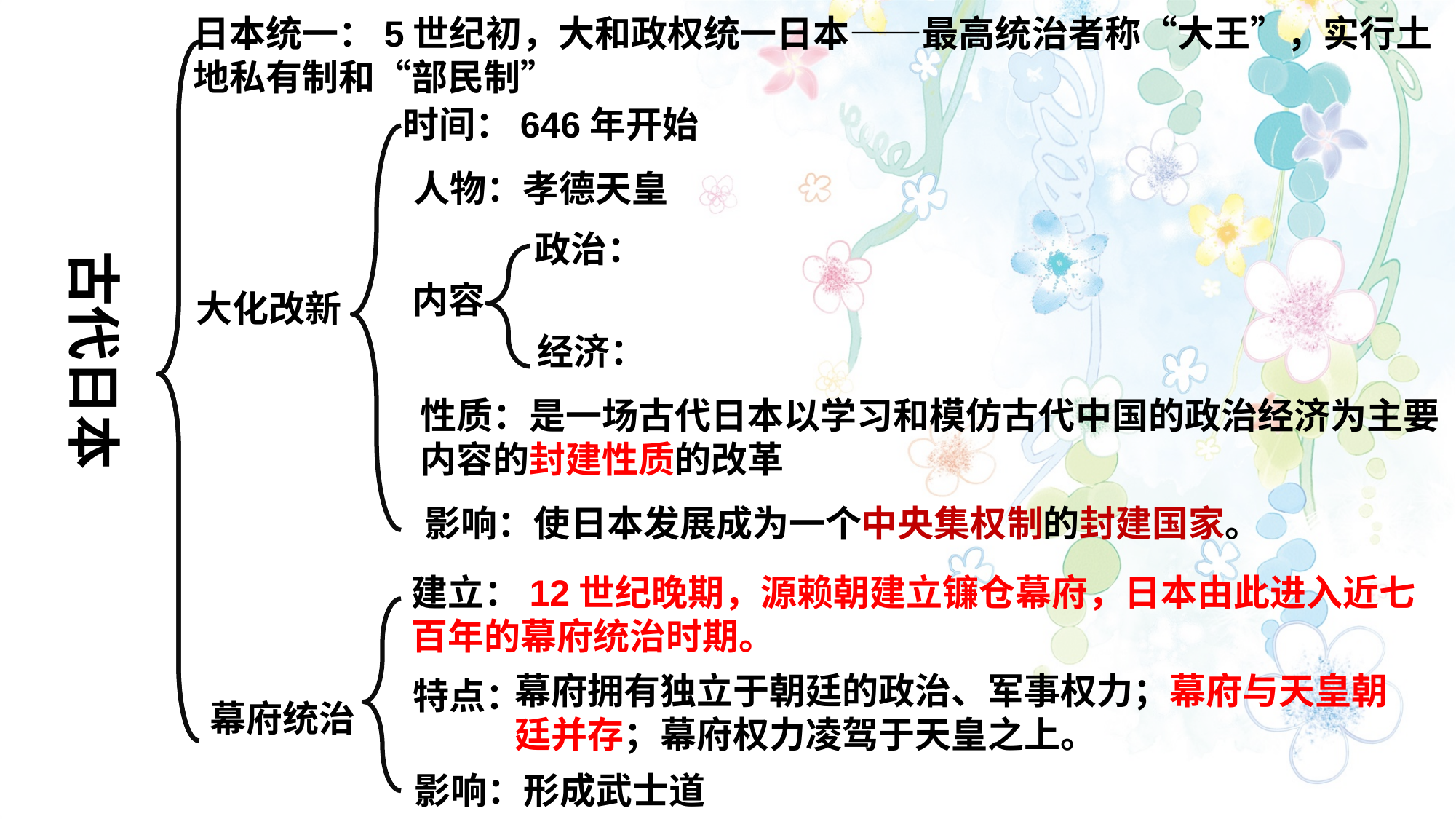

日本统一：5世纪初，大和政权统一日本——最高统治者称“大王”，实行土地私有制和“部民制”

时间：646年开始

人物：孝德天皇
政治：
古代日本

内容
大化改新
经济：
性质：是一场古代日本以学习和模仿古代中国的政治经济为主要内容的封建性质的改革
影响：使日本发展成为一个中央集权制的封建国家。
建立：12世纪晚期，源赖朝建立镰仓幕府，日本由此进入近七百年的幕府统治时期。

幕府拥有独立于朝廷的政治、军事权力；幕府与天皇朝廷并存；幕府权力凌驾于天皇之上。
特点：
幕府统治
影响：形成武士道